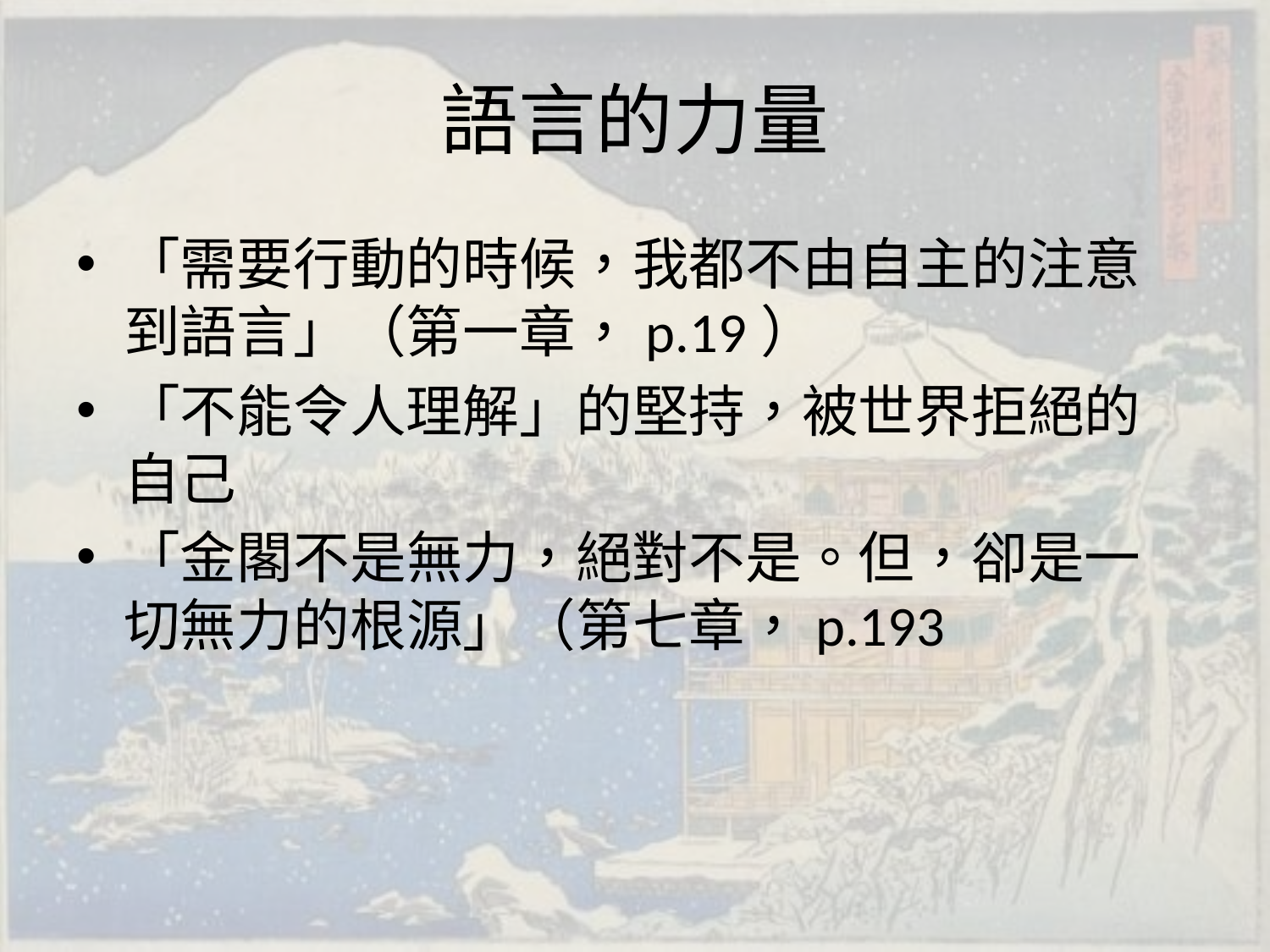

# 語言的力量
「需要行動的時候，我都不由自主的注意到語言」（第一章，p.19）
「不能令人理解」的堅持，被世界拒絕的自己
「金閣不是無力，絕對不是。但，卻是一切無力的根源」（第七章，p.193